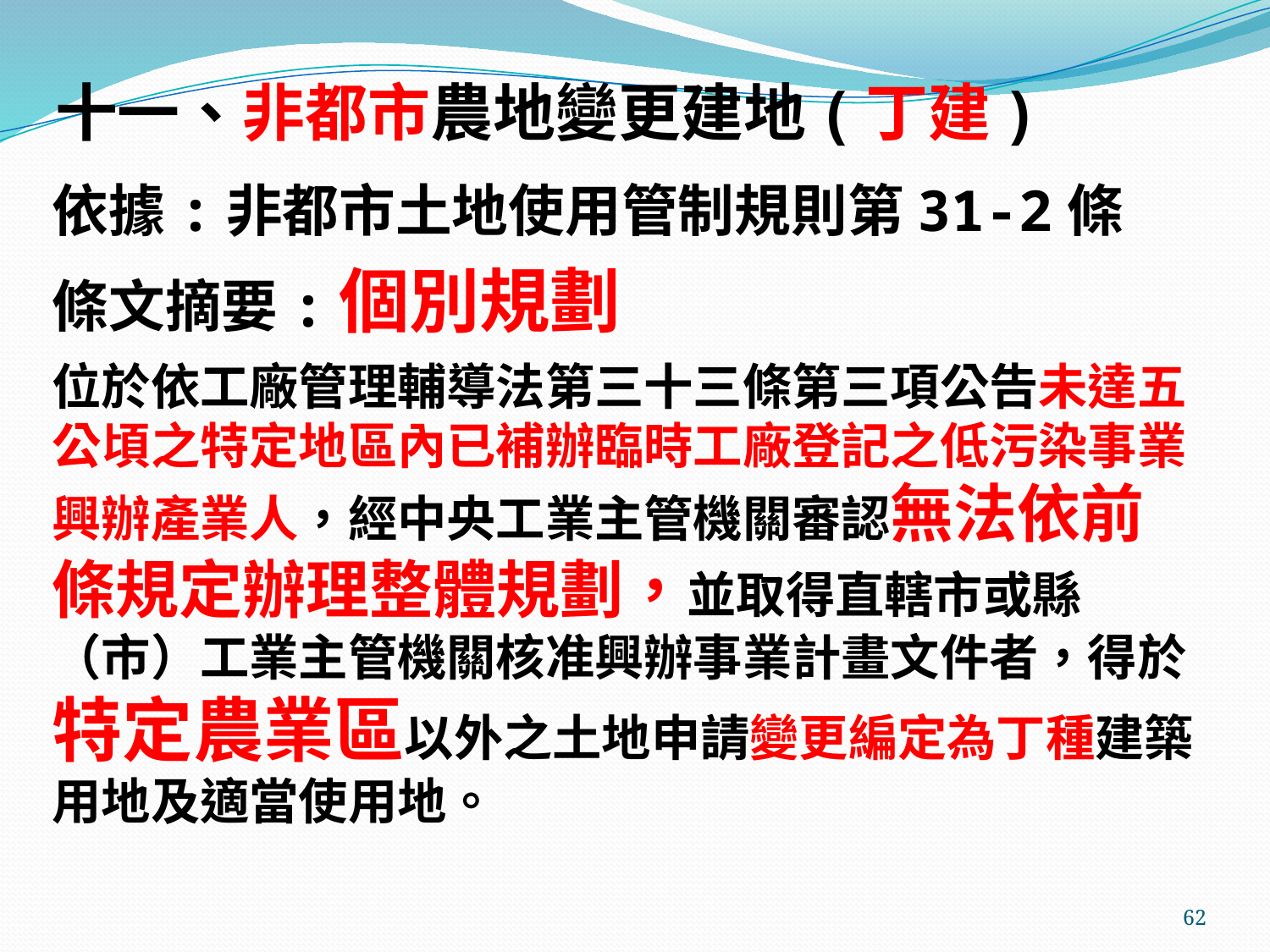

# 十一、非都市農地變更建地(丁建)
依據:非都市土地使用管制規則第31-2條
條文摘要:個別規劃
位於依工廠管理輔導法第三十三條第三項公告未達五公頃之特定地區內已補辦臨時工廠登記之低污染事業興辦產業人，經中央工業主管機關審認無法依前條規定辦理整體規劃，並取得直轄市或縣（市）工業主管機關核准興辦事業計畫文件者，得於特定農業區以外之土地申請變更編定為丁種建築用地及適當使用地。
62